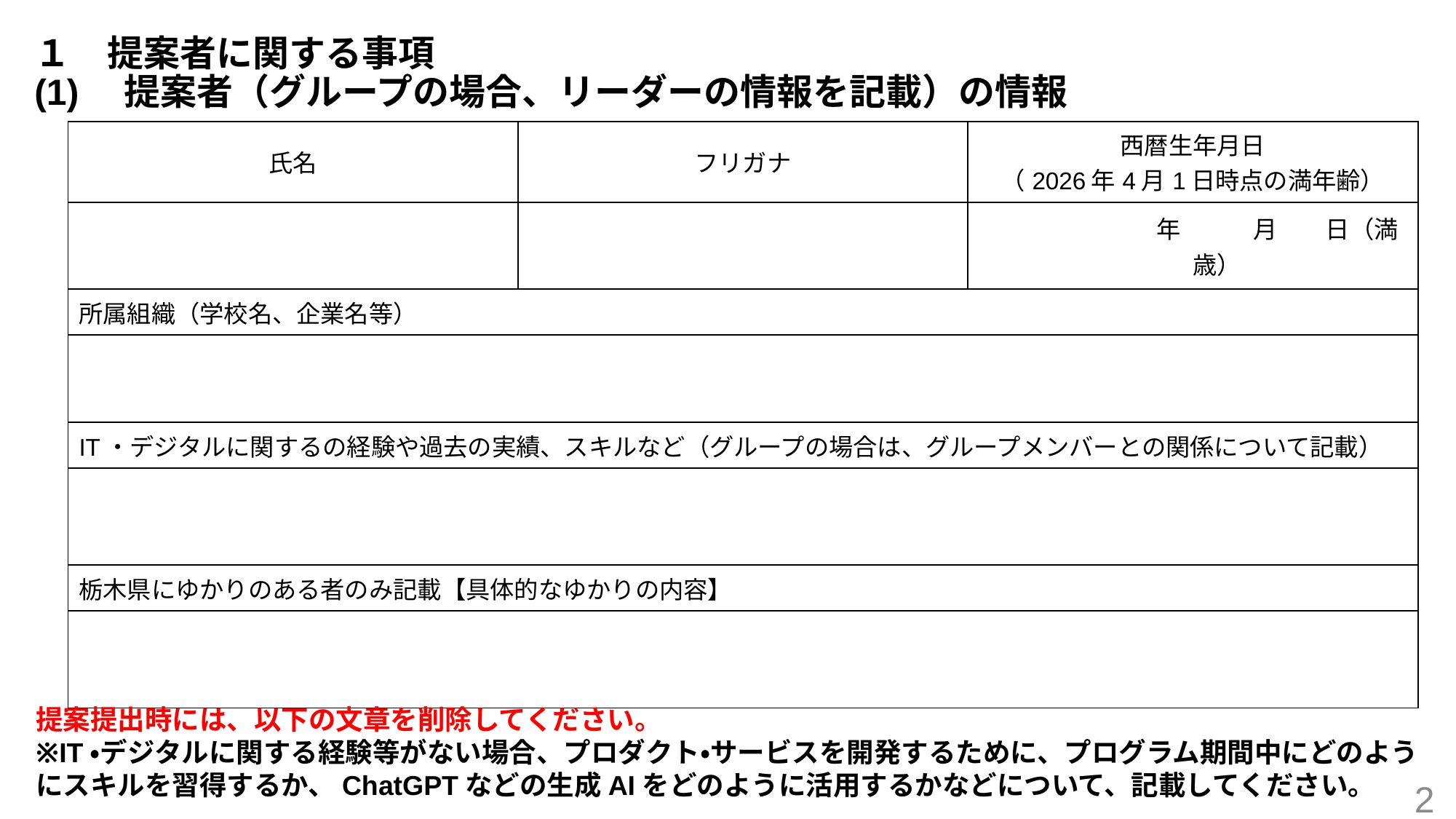

# １　提案者に関する事項 (1)　提案者（グループの場合、リーダーの情報を記載）の情報
| 氏名 | フリガナ | 西暦生年月日 （2026年4月1日時点の満年齢） |
| --- | --- | --- |
|  |  | 年　　　月　　日（満　　歳） |
| 所属組織（学校名、企業名等） |  |  |
|  |  |  |
| IT・デジタルに関するの経験や過去の実績、スキルなど（グループの場合は、グループメンバーとの関係について記載） |  |  |
|  |  |  |
| 栃木県にゆかりのある者のみ記載【具体的なゆかりの内容】 |  |  |
|  |  |  |
提案提出時には、以下の文章を削除してください。
※IT・デジタルに関する経験等がない場合、プロダクト・サービスを開発するために、プログラム期間中にどのようにスキルを習得するか、ChatGPTなどの生成AIをどのように活用するかなどについて、記載してください。
2